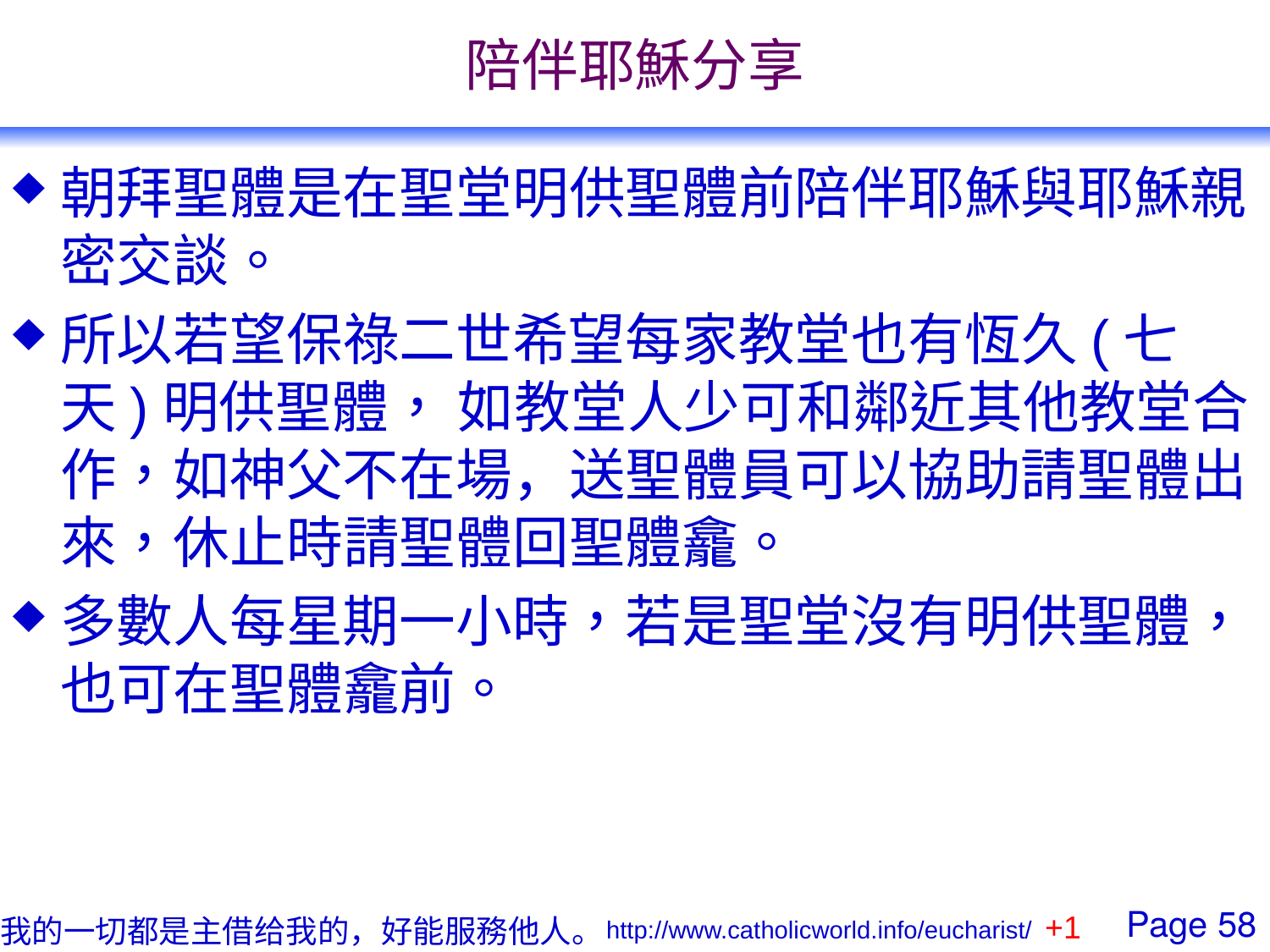

# 陪伴耶穌分享
朝拜聖體是在聖堂明供聖體前陪伴耶穌與耶穌親密交談。
所以若望保祿二世希望每家教堂也有恆久(七天)明供聖體， 如教堂人少可和鄰近其他教堂合作，如神父不在場，送聖體員可以協助請聖體出來，休止時請聖體回聖體龕。
多數人每星期一小時，若是聖堂沒有明供聖體，也可在聖體龕前。

+1